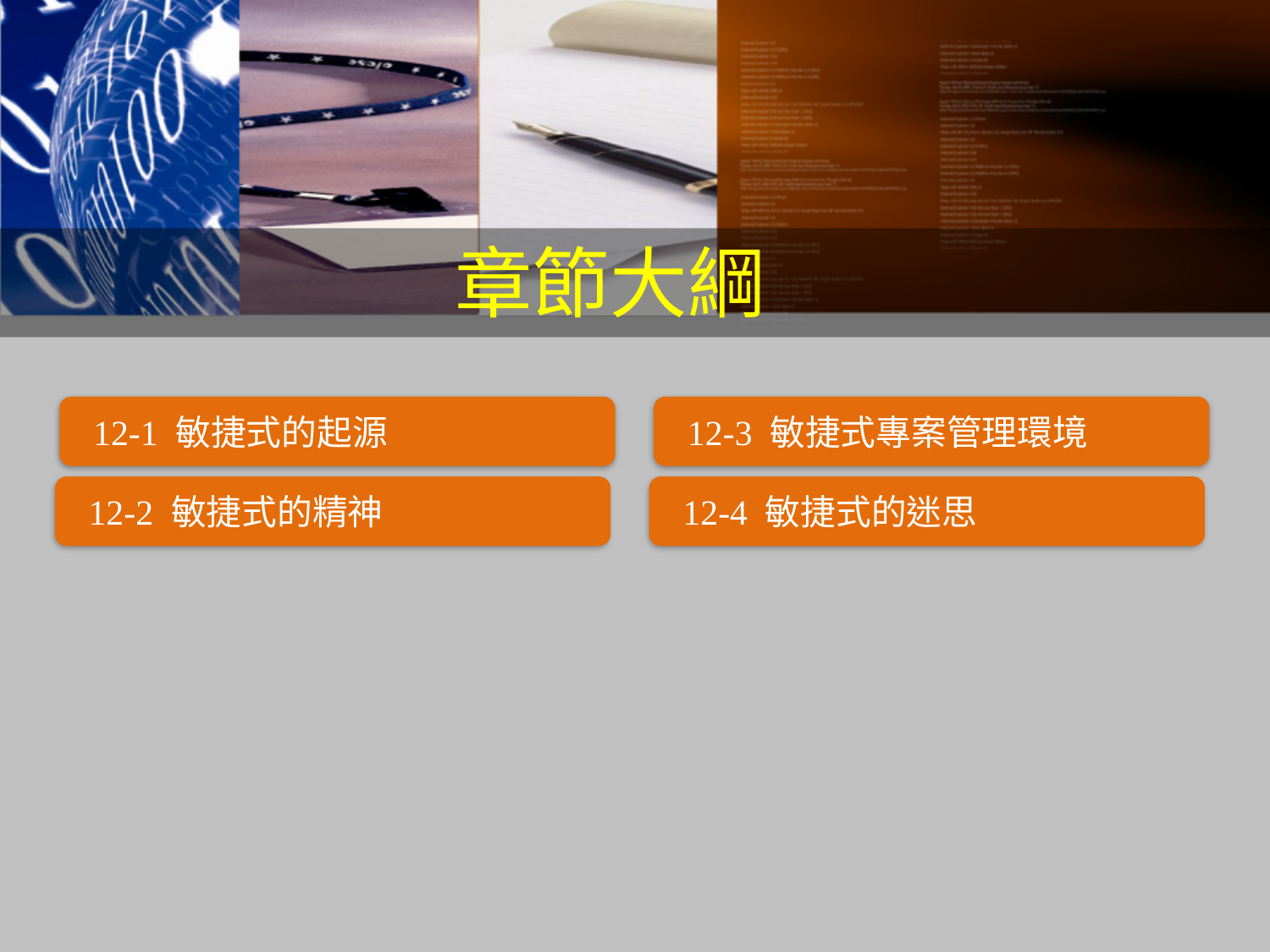

章節大綱
  12-1 敏捷式的起源
  12-3 敏捷式專案管理環境
  12-2 敏捷式的精神
  12-4 敏捷式的迷思